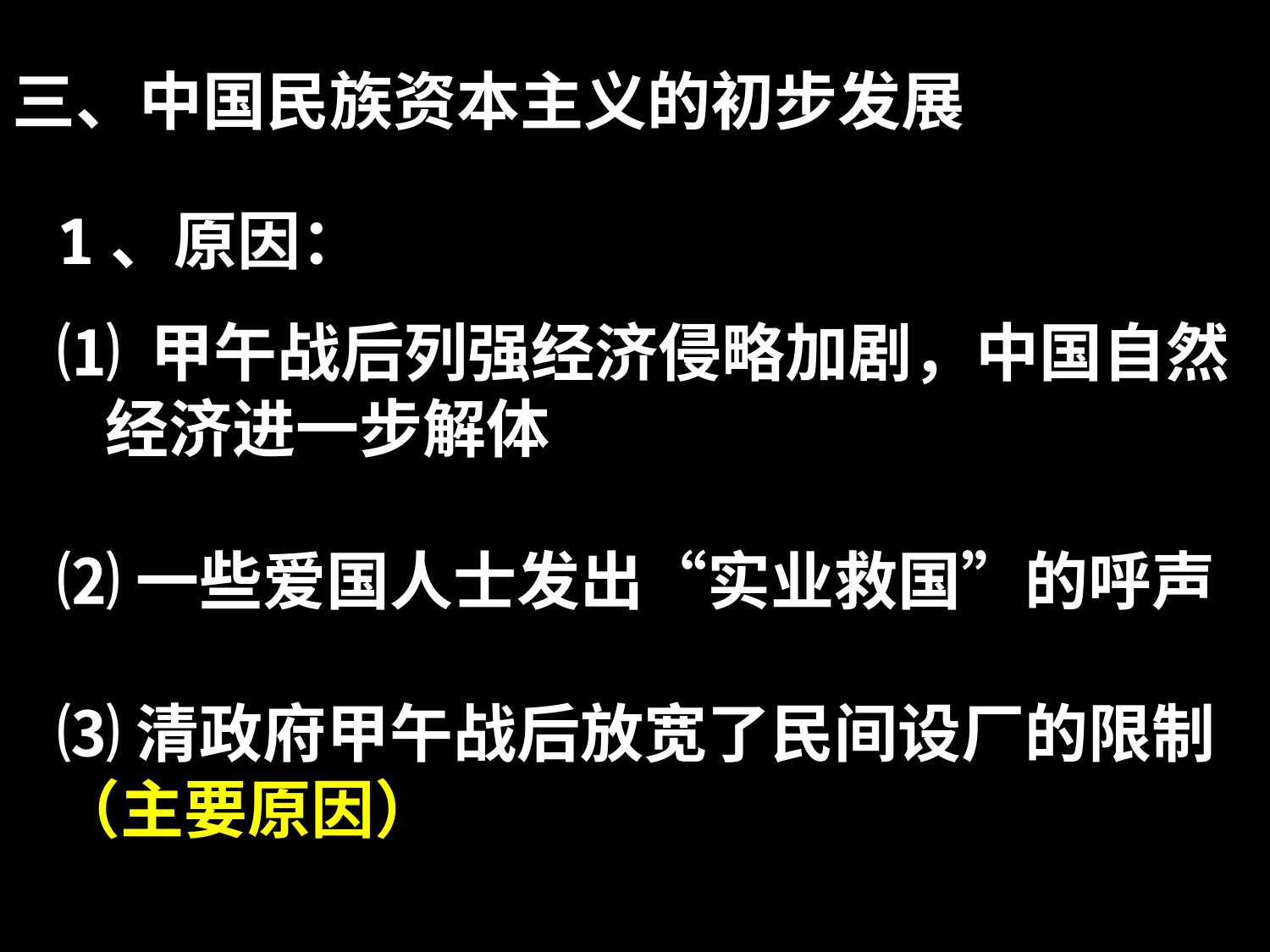

三、中国民族资本主义的初步发展
1、原因：
⑴ 甲午战后列强经济侵略加剧，中国自然经济进一步解体

⑵一些爱国人士发出“实业救国”的呼声

⑶清政府甲午战后放宽了民间设厂的限制
（主要原因）